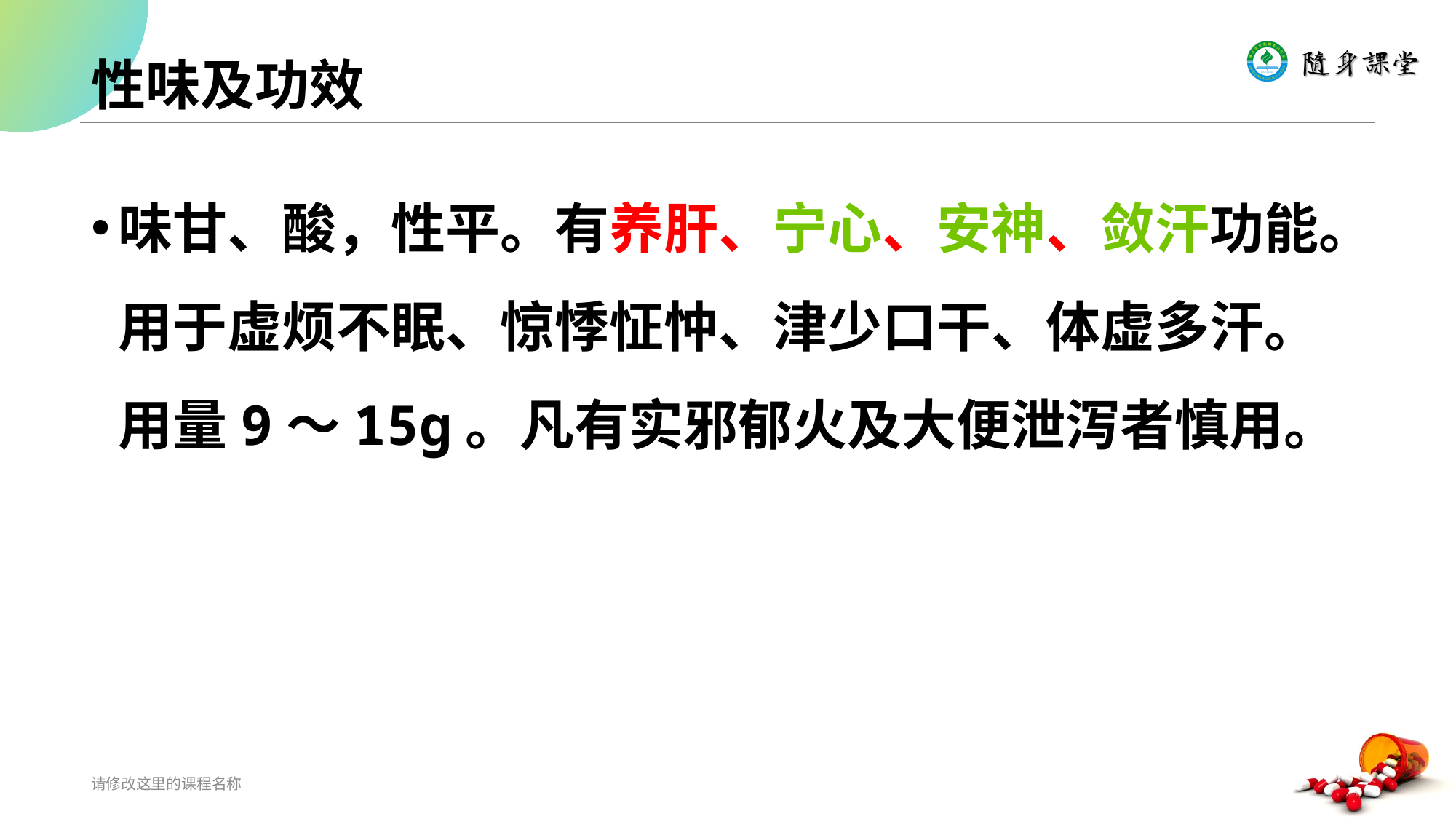

# 性味及功效
味甘、酸，性平。有养肝、宁心、安神、敛汗功能。用于虚烦不眠、惊悸怔忡、津少口干、体虚多汗。用量9～15g。凡有实邪郁火及大便泄泻者慎用。
请修改这里的课程名称
14